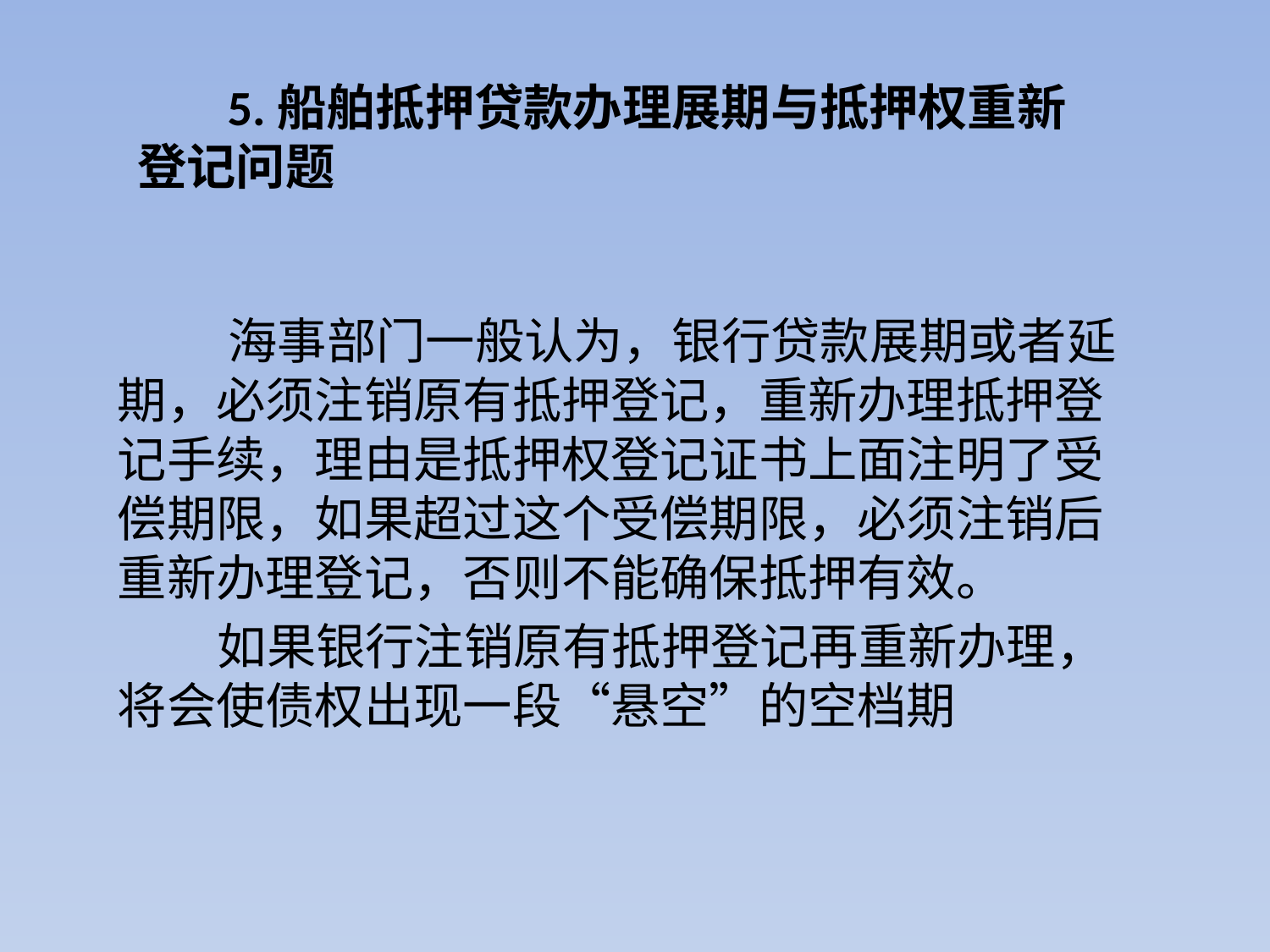

# 5.船舶抵押贷款办理展期与抵押权重新登记问题

         海事部门一般认为，银行贷款展期或者延期，必须注销原有抵押登记，重新办理抵押登记手续，理由是抵押权登记证书上面注明了受偿期限，如果超过这个受偿期限，必须注销后重新办理登记，否则不能确保抵押有效。
        如果银行注销原有抵押登记再重新办理，将会使债权出现一段“悬空”的空档期